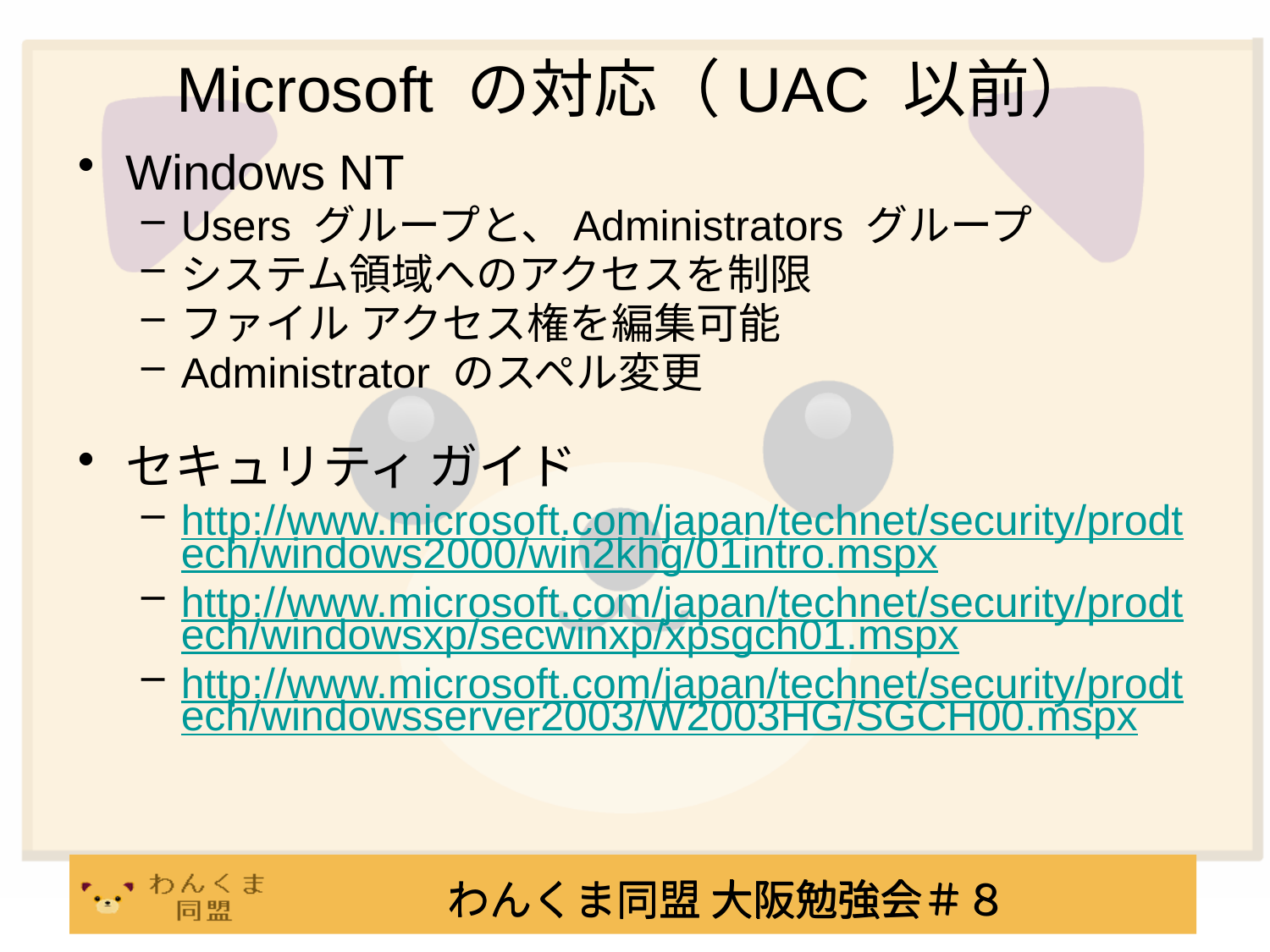

# Microsoft の対応（UAC 以前）
Windows NT
Users グループと、Administrators グループ
システム領域へのアクセスを制限
ファイル アクセス権を編集可能
Administrator のスペル変更
セキュリティ ガイド
http://www.microsoft.com/japan/technet/security/prodtech/windows2000/win2khg/01intro.mspx
http://www.microsoft.com/japan/technet/security/prodtech/windowsxp/secwinxp/xpsgch01.mspx
http://www.microsoft.com/japan/technet/security/prodtech/windowsserver2003/W2003HG/SGCH00.mspx
わんくま同盟 大阪勉強会＃８
わんくま同盟 大阪勉強会＃８